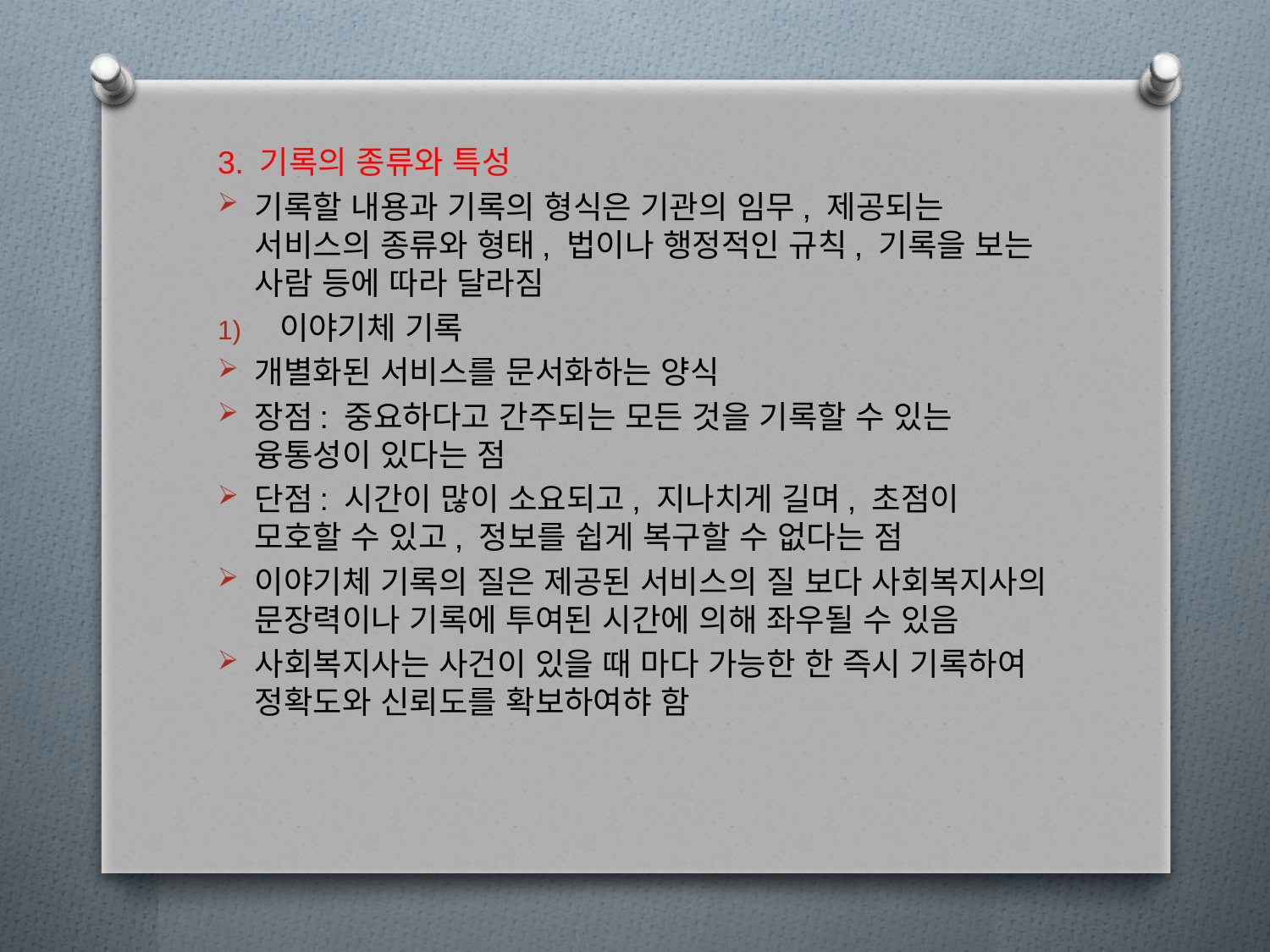

3. 기록의 종류와 특성
기록할 내용과 기록의 형식은 기관의 임무, 제공되는 서비스의 종류와 형태, 법이나 행정적인 규칙, 기록을 보는 사람 등에 따라 달라짐
이야기체 기록
개별화된 서비스를 문서화하는 양식
장점: 중요하다고 간주되는 모든 것을 기록할 수 있는 융통성이 있다는 점
단점: 시간이 많이 소요되고, 지나치게 길며, 초점이 모호할 수 있고, 정보를 쉽게 복구할 수 없다는 점
이야기체 기록의 질은 제공된 서비스의 질 보다 사회복지사의 문장력이나 기록에 투여된 시간에 의해 좌우될 수 있음
사회복지사는 사건이 있을 때 마다 가능한 한 즉시 기록하여 정확도와 신뢰도를 확보하여햐 함